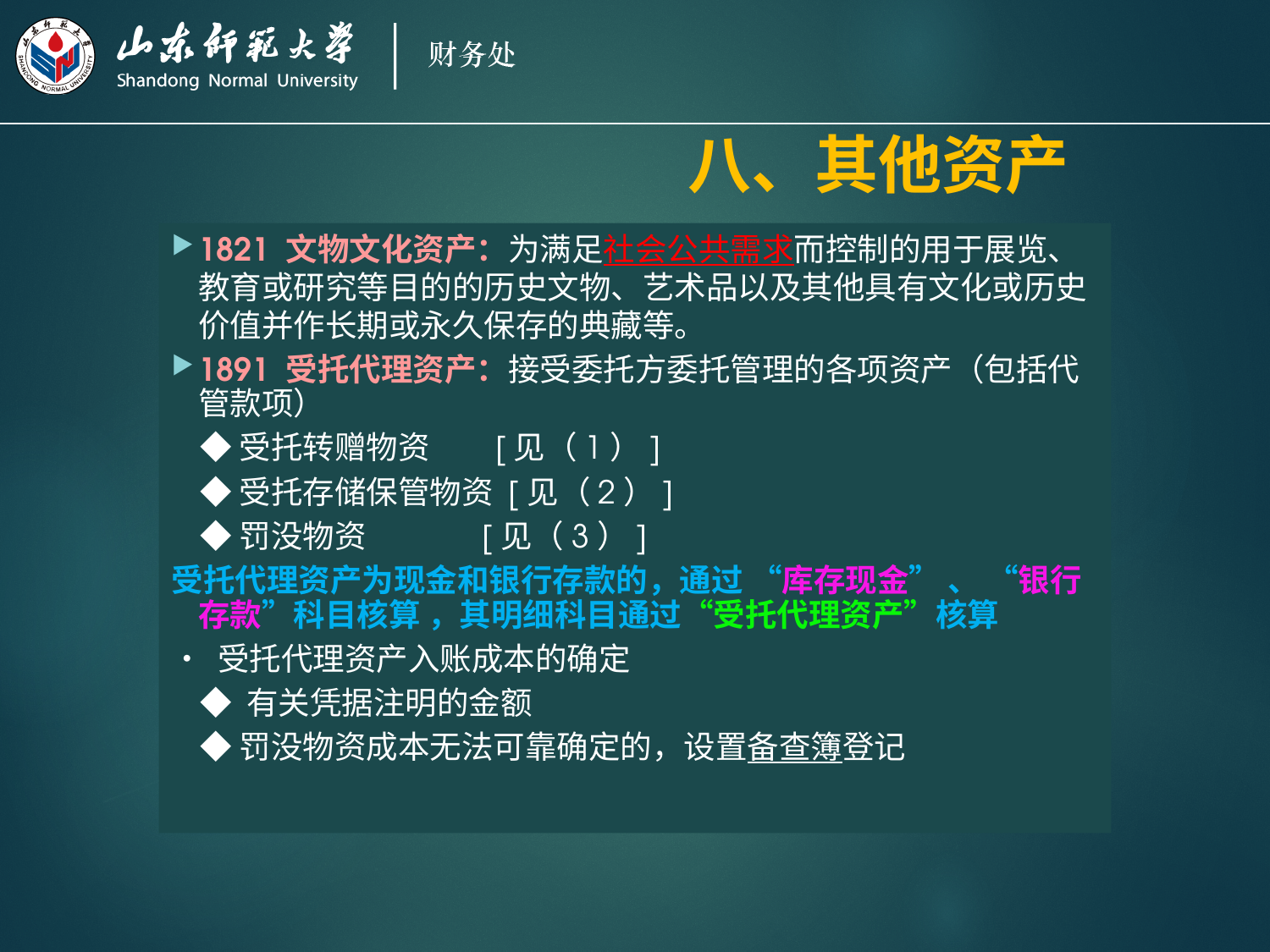

# 八、其他资产
1821 文物文化资产：为满足社会公共需求而控制的用于展览、教育或研究等目的的历史文物、艺术品以及其他具有文化或历史价值并作长期或永久保存的典藏等。
1891 受托代理资产：接受委托方委托管理的各项资产（包括代管款项）
    ◆受托转赠物资        [见（1）]
    ◆受托存储保管物资 [见（2）]
    ◆罚没物资               [见（3）]
受托代理资产为现金和银行存款的，通过 “库存现金” 、 “银行存款”科目核算 ，其明细科目通过“受托代理资产”核算
• 受托代理资产入账成本的确定
    ◆ 有关凭据注明的金额
    ◆罚没物资成本无法可靠确定的，设置备查簿登记